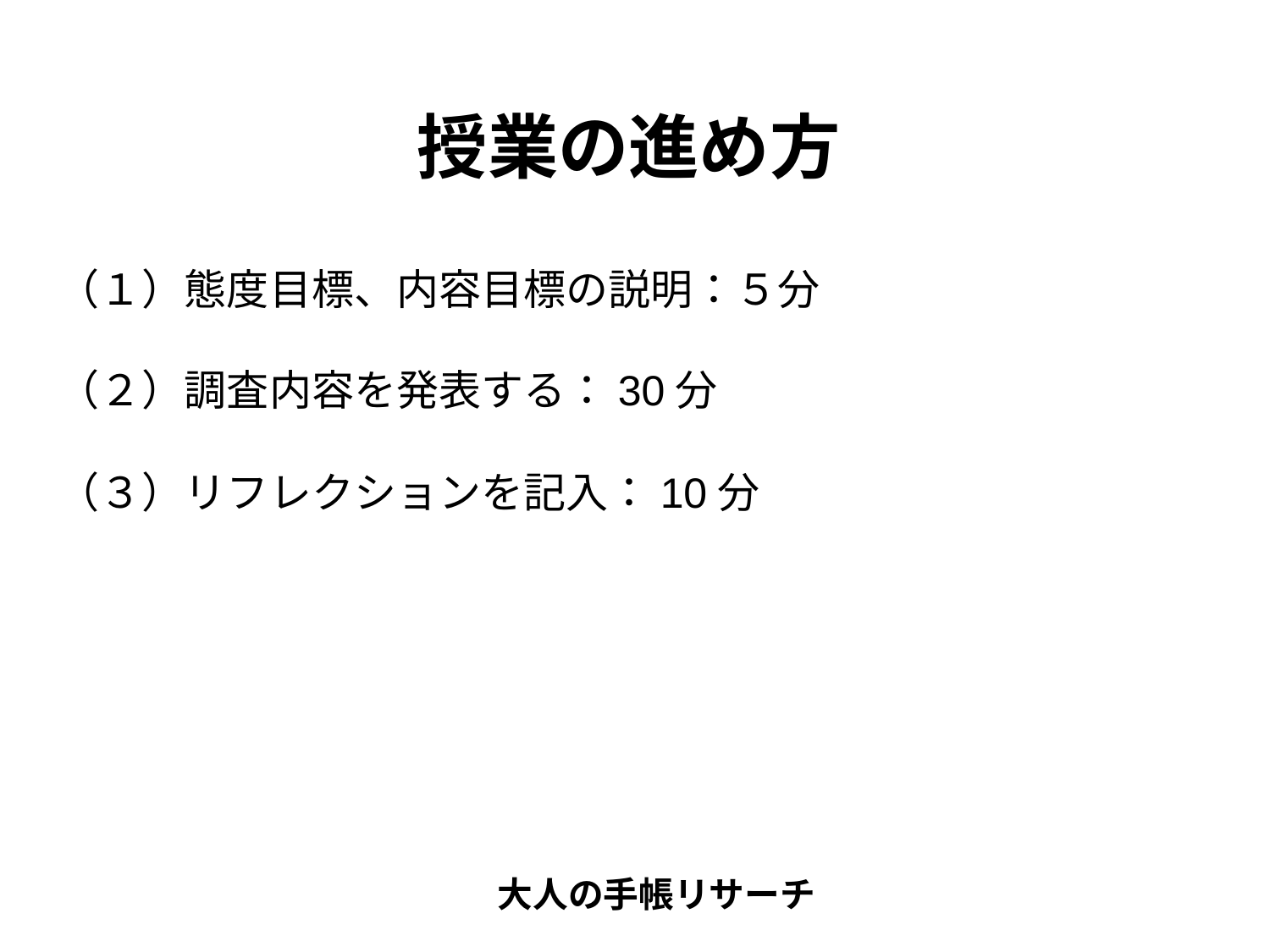

授業の進め方
（１）態度目標、内容目標の説明：５分

（２）調査内容を発表する：30分

（３）リフレクションを記入：10分
大人の手帳リサーチ